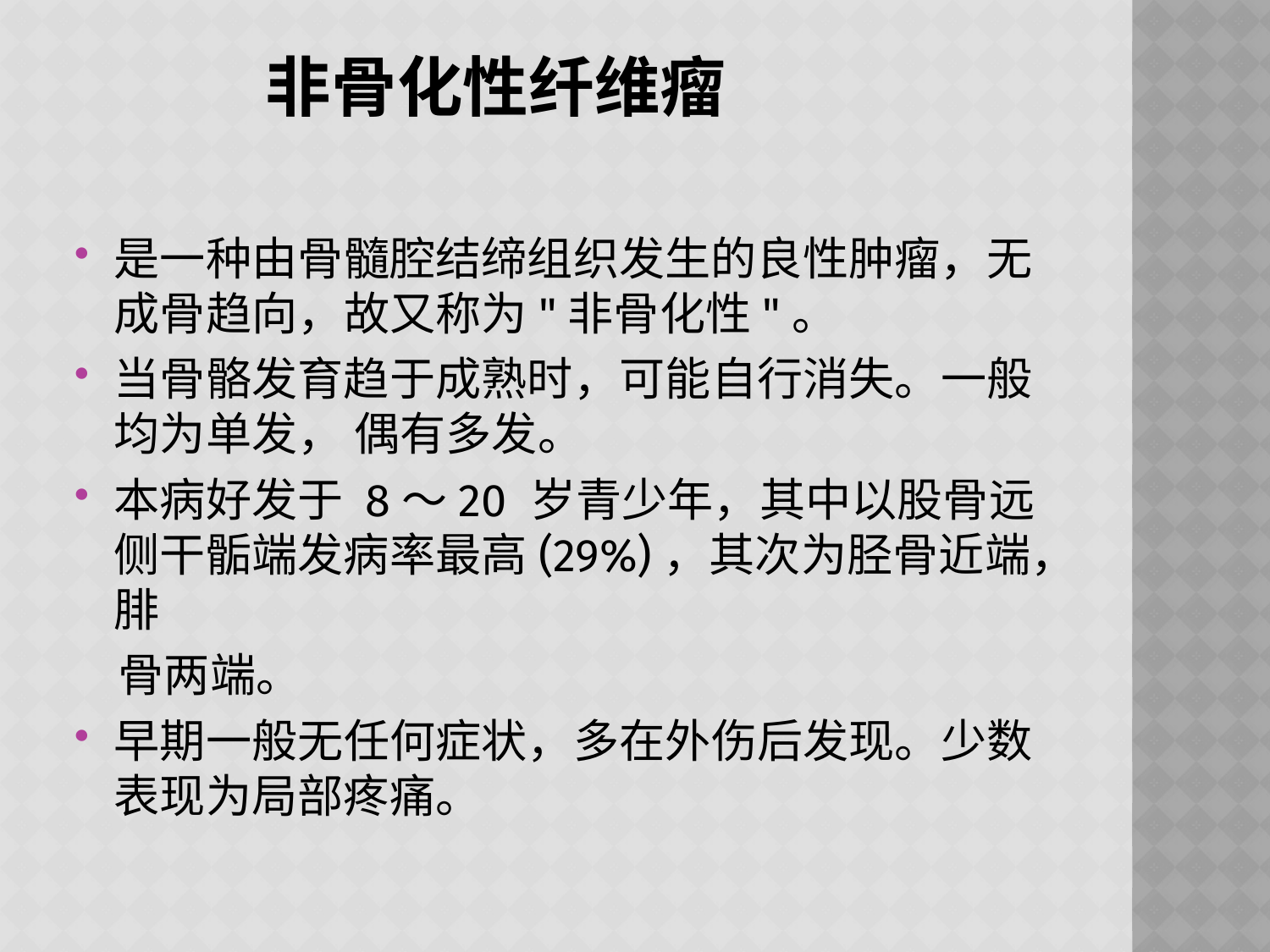

# 非骨化性纤维瘤
是一种由骨髓腔结缔组织发生的良性肿瘤，无成骨趋向，故又称为"非骨化性"。
当骨骼发育趋于成熟时，可能自行消失。一般均为单发， 偶有多发。
本病好发于 8～20 岁青少年，其中以股骨远侧干骺端发病率最高(29%)，其次为胫骨近端，腓
   骨两端。
早期一般无任何症状，多在外伤后发现。少数表现为局部疼痛。